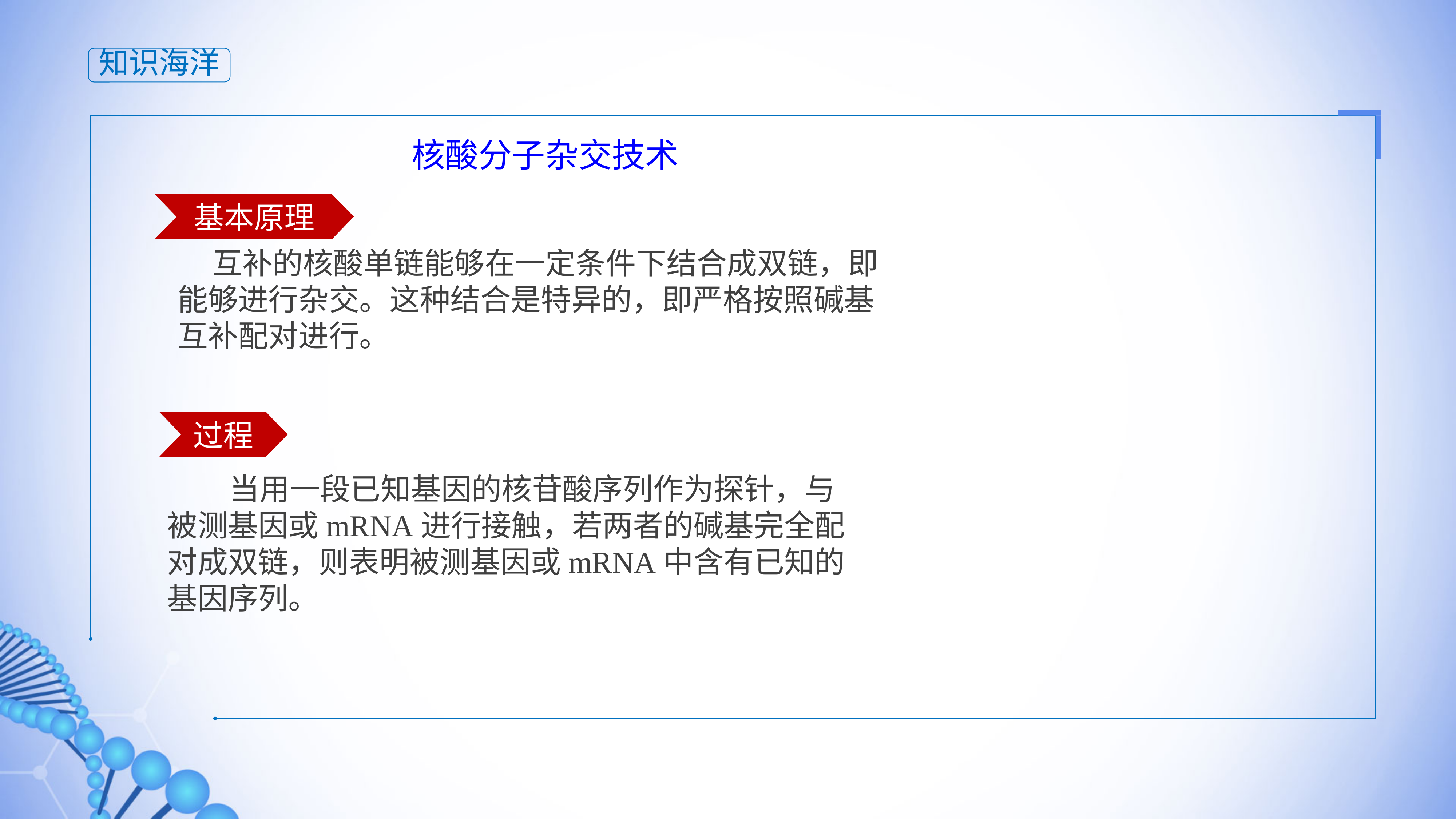

知识海洋

核酸分子杂交技术
基本原理
    互补的核酸单链能够在一定条件下结合成双链，即能够进行杂交。这种结合是特异的，即严格按照碱基互补配对进行。
过程
        当用一段已知基因的核苷酸序列作为探针，与被测基因或mRNA进行接触，若两者的碱基完全配对成双链，则表明被测基因或mRNA中含有已知的基因序列。